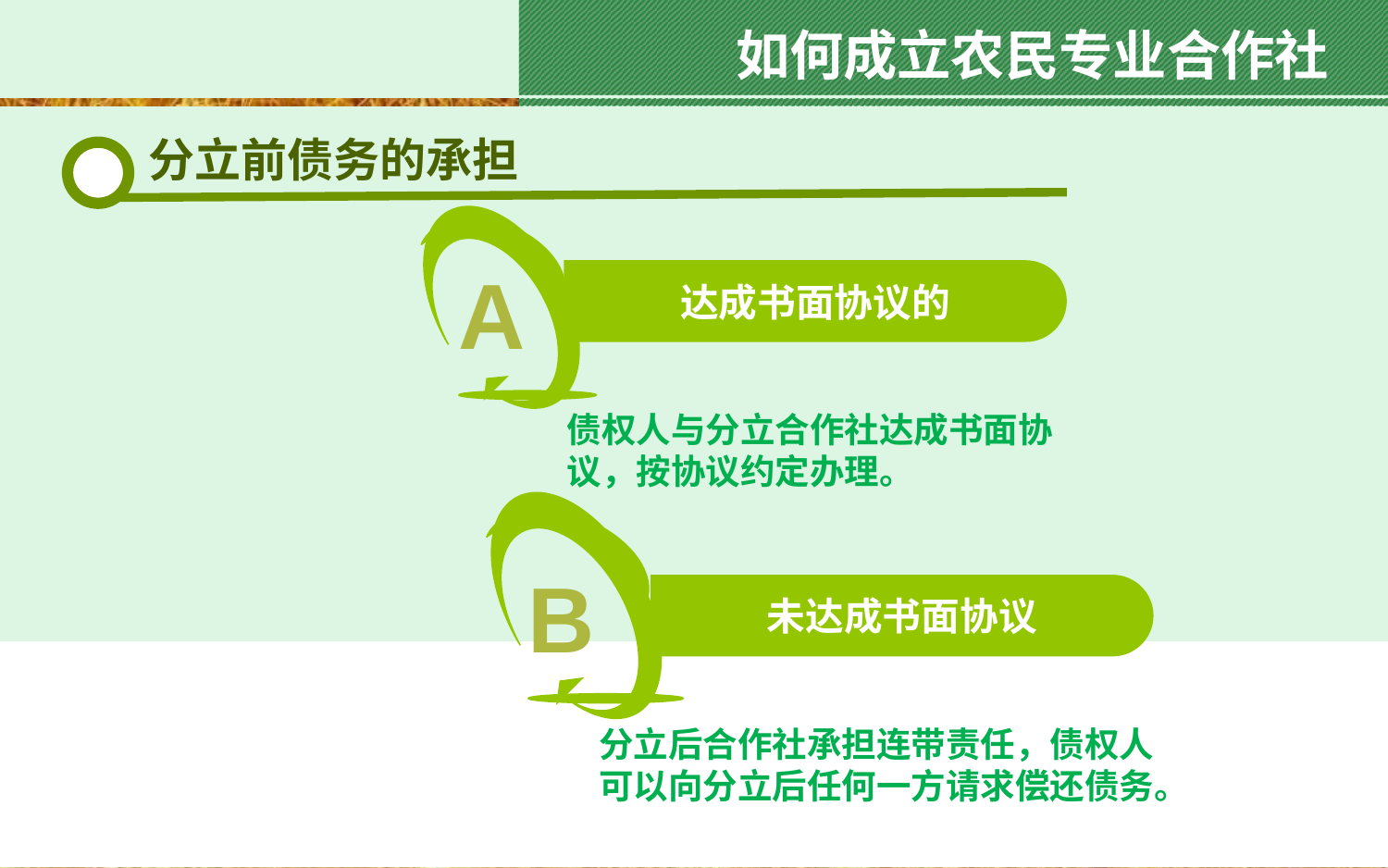

如何成立农民专业合作社
分立前债务的承担

A
达成书面协议的
债权人与分立合作社达成书面协议，按协议约定办理。

B
未达成书面协议
分立后合作社承担连带责任，债权人可以向分立后任何一方请求偿还债务。